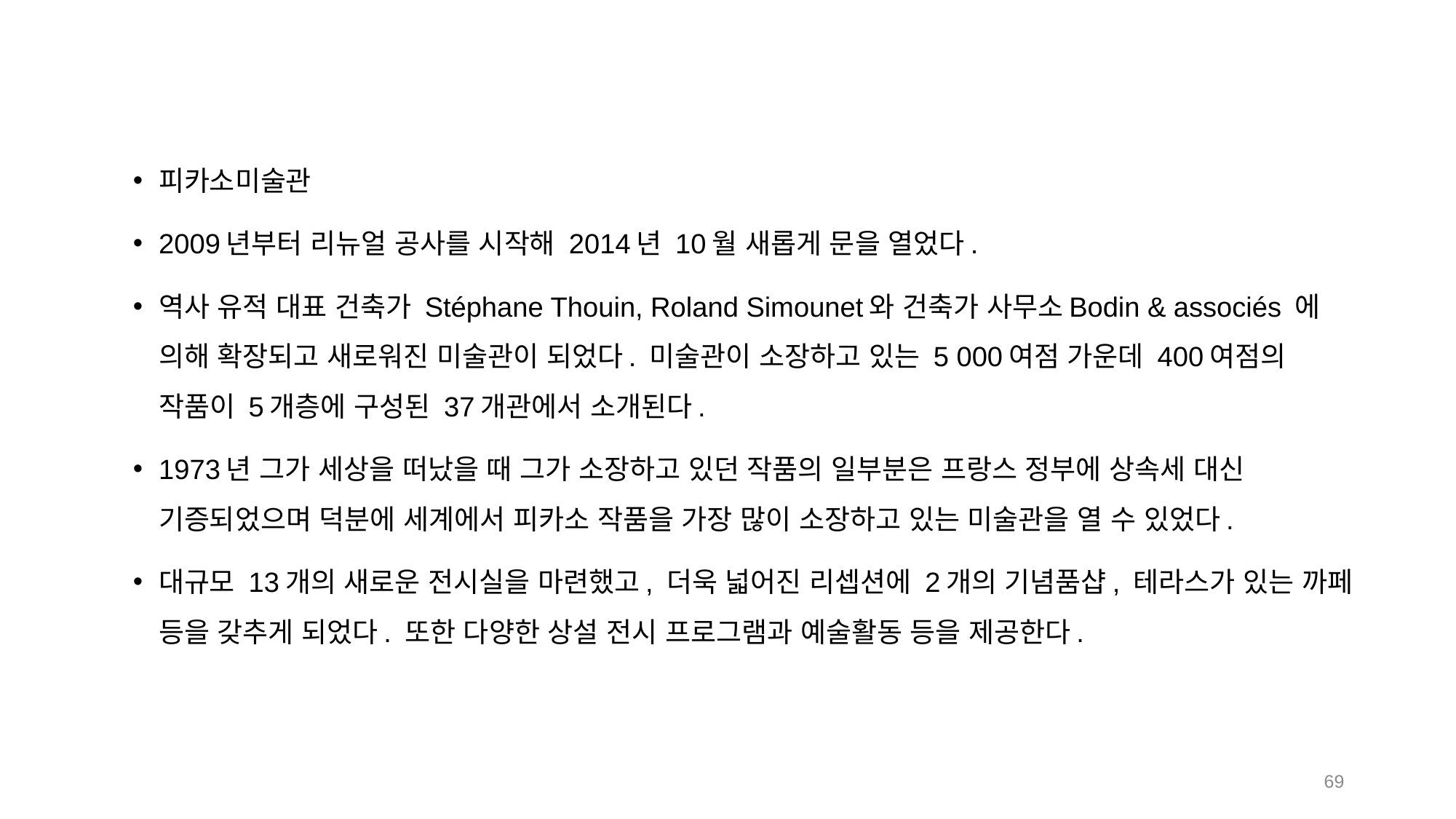

피카소미술관
2009년부터 리뉴얼 공사를 시작해 2014년 10월 새롭게 문을 열었다.
역사 유적 대표 건축가 Stéphane Thouin, Roland Simounet와 건축가 사무소Bodin & associés 에 의해 확장되고 새로워진 미술관이 되었다. 미술관이 소장하고 있는 5 000여점 가운데 400여점의 작품이 5개층에 구성된 37개관에서 소개된다.
1973년 그가 세상을 떠났을 때 그가 소장하고 있던 작품의 일부분은 프랑스 정부에 상속세 대신 기증되었으며 덕분에 세계에서 피카소 작품을 가장 많이 소장하고 있는 미술관을 열 수 있었다.
대규모 13개의 새로운 전시실을 마련했고, 더욱 넓어진 리셉션에 2개의 기념품샵, 테라스가 있는 까페 등을 갖추게 되었다. 또한 다양한 상설 전시 프로그램과 예술활동 등을 제공한다.

69